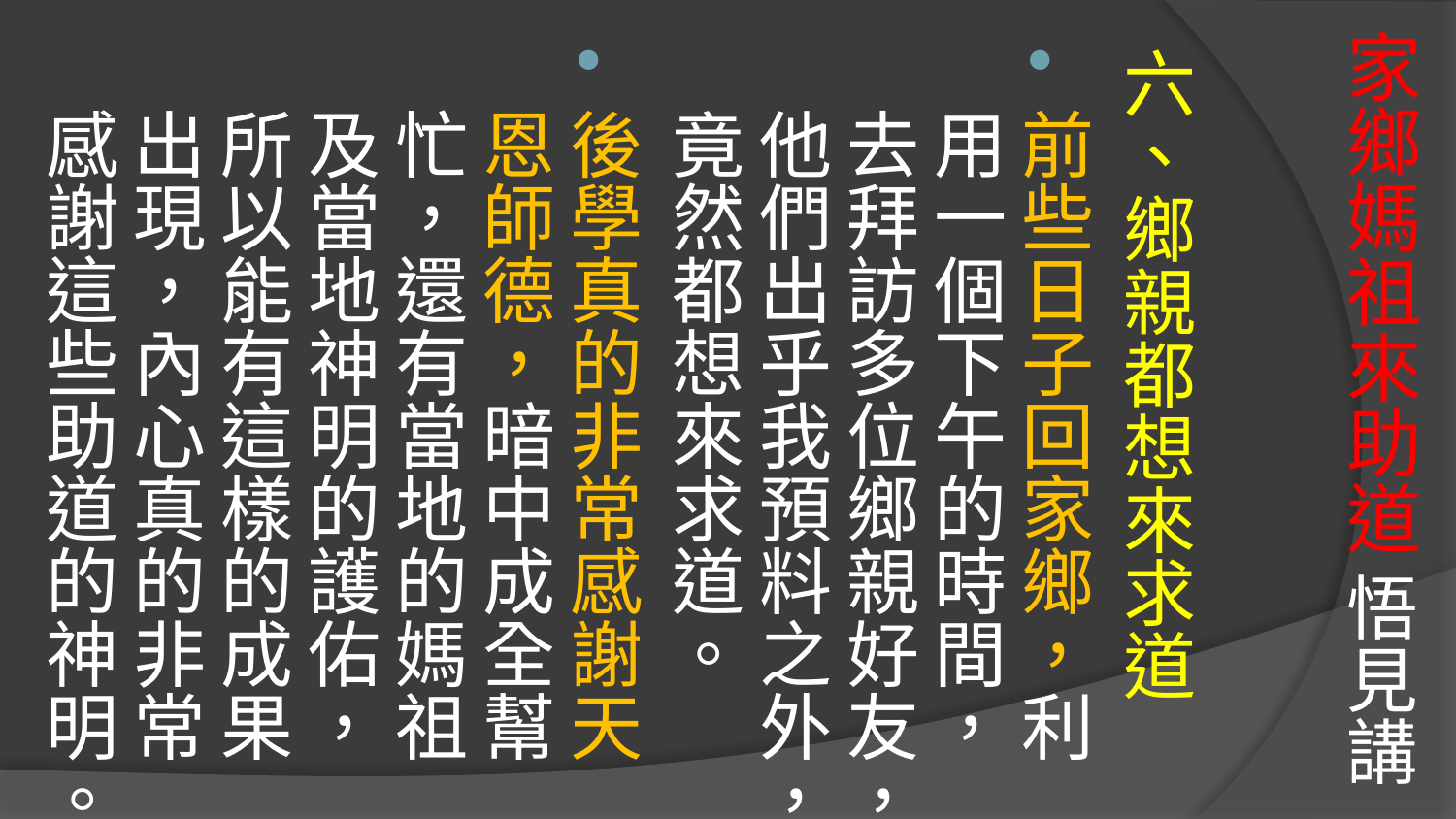

# 家鄉媽祖來助道 悟見講
六、鄉親都想來求道
前些日子回家鄉，利用一個下午的時間，去拜訪多位鄉親好友，他們出乎我預料之外，竟然都想來求道。
後學真的非常感謝天恩師德，暗中成全幫忙，還有當地的媽祖及當地神明的護佑，所以能有這樣的成果出現，內心真的非常感謝這些助道的神明。